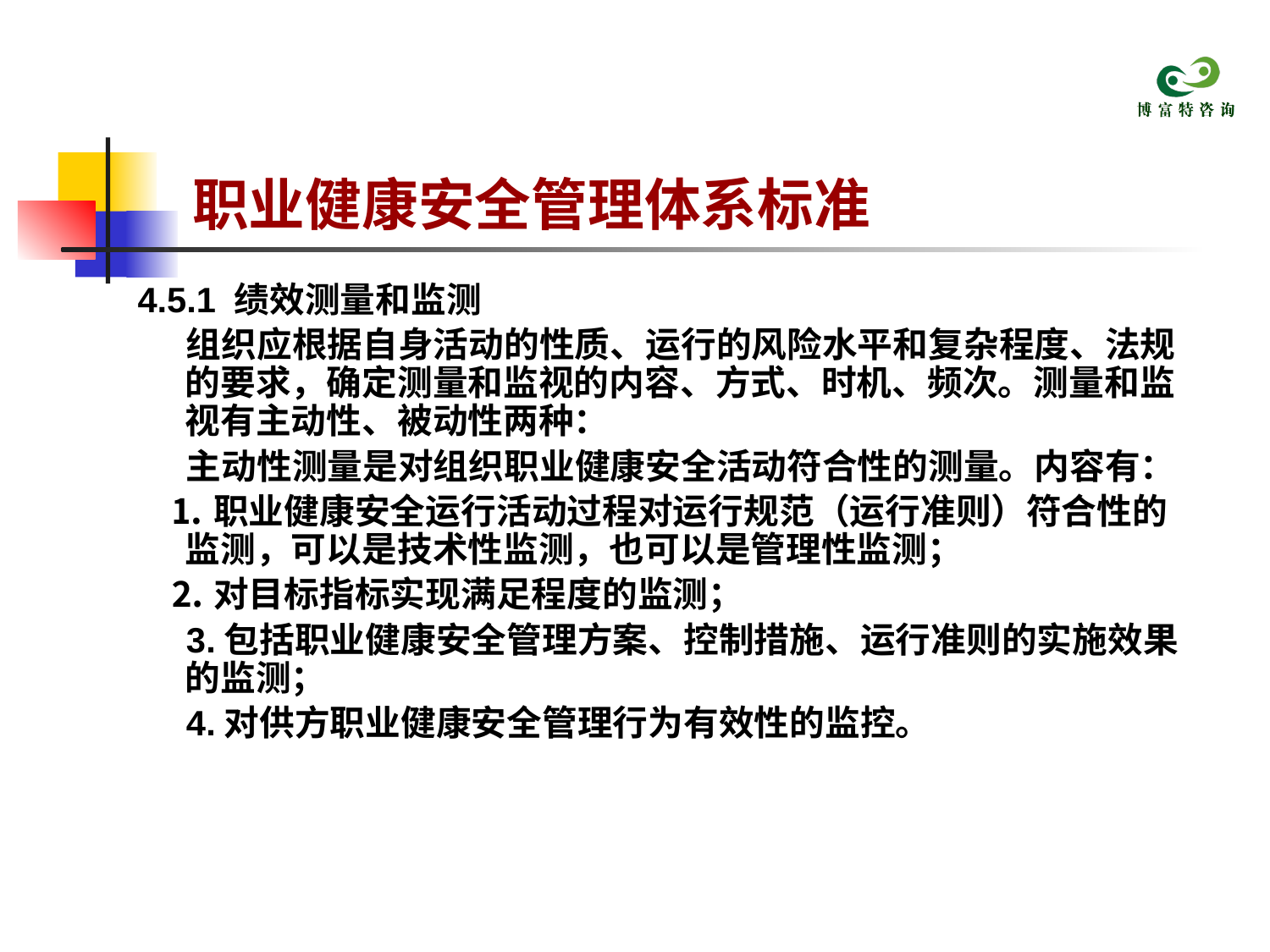

# 职业健康安全管理体系标准
4.5.1 绩效测量和监测
     组织应根据自身活动的性质、运行的风险水平和复杂程度、法规的要求，确定测量和监视的内容、方式、时机、频次。测量和监视有主动性、被动性两种：
     主动性测量是对组织职业健康安全活动符合性的测量。内容有：
    ⒈职业健康安全运行活动过程对运行规范（运行准则）符合性的监测，可以是技术性监测，也可以是管理性监测；
    ⒉对目标指标实现满足程度的监测；
     3.包括职业健康安全管理方案、控制措施、运行准则的实施效果的监测；
     4.对供方职业健康安全管理行为有效性的监控。

137